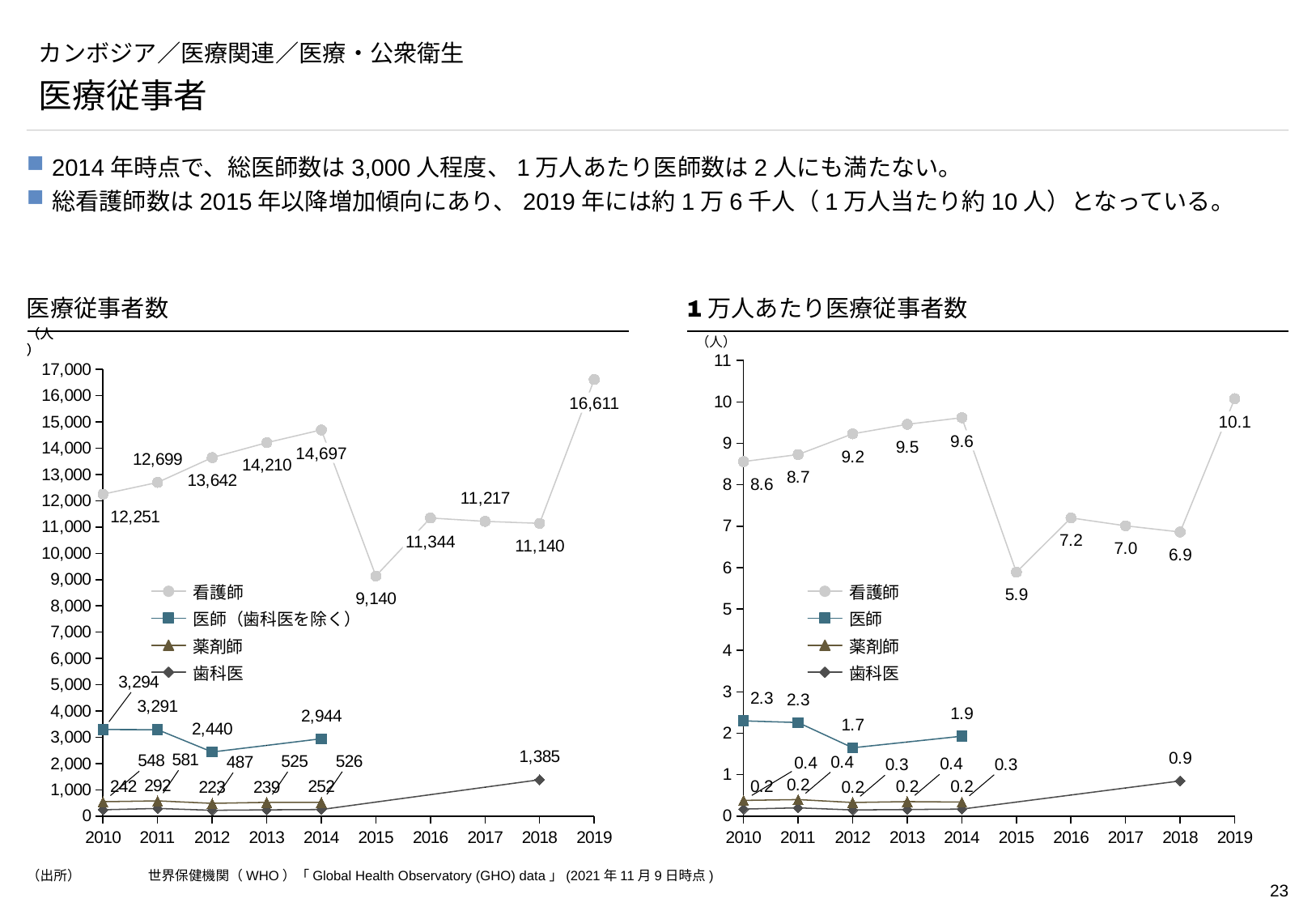

# カンボジア／医療関連／医療・公衆衛生
医療従事者
2014年時点で、総医師数は3,000人程度、1万人あたり医師数は2人にも満たない。
総看護師数は2015年以降増加傾向にあり、2019年には約1万6千人（1万人当たり約10人）となっている。
医療従事者数
1万人あたり医療従事者数
（人）
（人）
（人）

### Chart

| Category |  |  |  |  |
|---|---|---|---|---|

### Chart

| Category |  |  |  |  |
|---|---|---|---|---|
16,611
10.1
9.6
14,697
11,344
看護師
看護師

医師（歯科医を除く）
医師

薬剤師
薬剤師

歯科医
歯科医

（出所）	世界保健機関（WHO）「Global Health Observatory (GHO) data」(2021年11月9日時点)